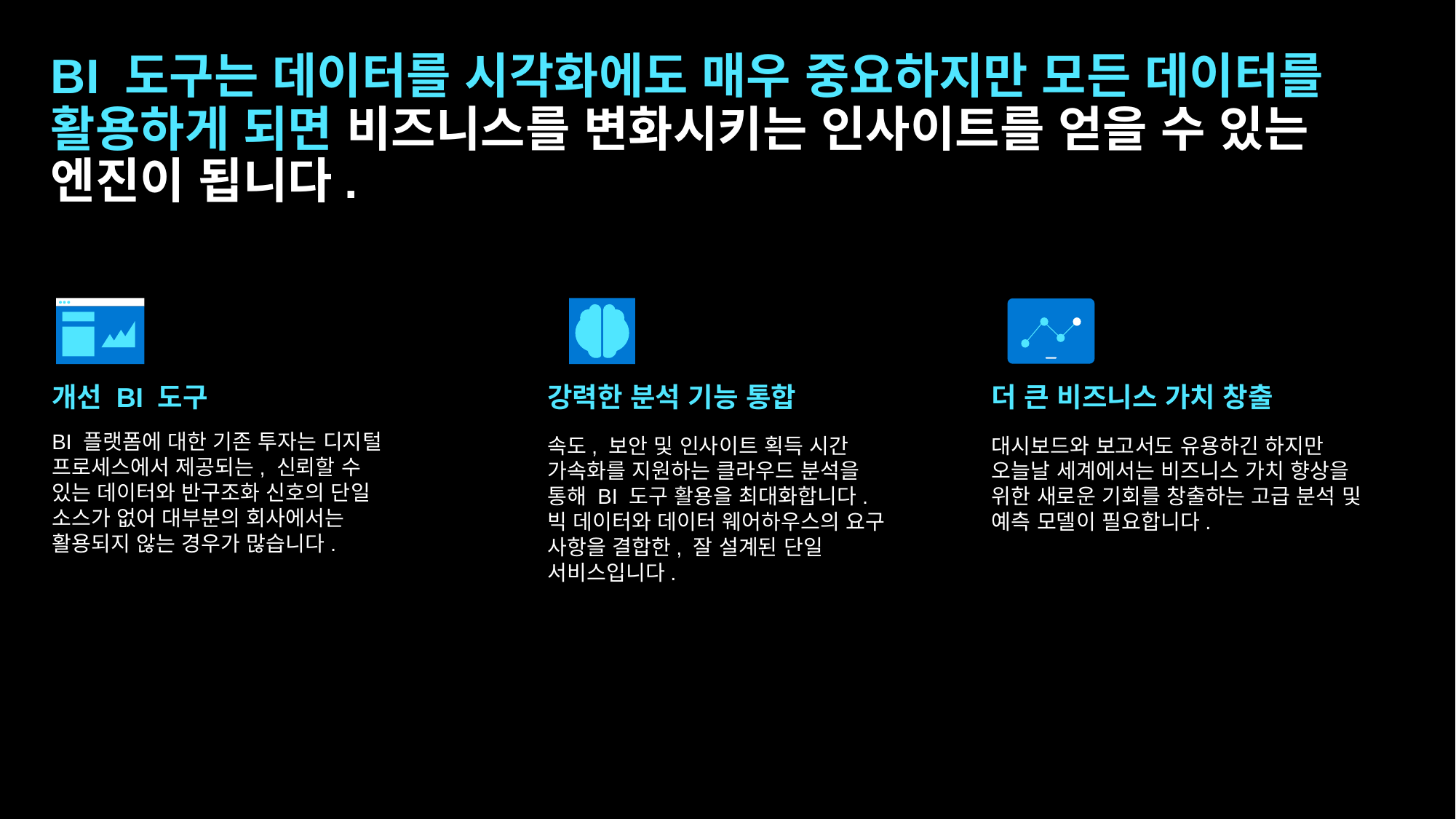

# BI 도구는 데이터를 시각화에도 매우 중요하지만 모든 데이터를 활용하게 되면 비즈니스를 변화시키는 인사이트를 얻을 수 있는 엔진이 됩니다.

개선 BI 도구
BI 플랫폼에 대한 기존 투자는 디지털 프로세스에서 제공되는, 신뢰할 수 있는 데이터와 반구조화 신호의 단일 소스가 없어 대부분의 회사에서는 활용되지 않는 경우가 많습니다.
강력한 분석 기능 통합
속도, 보안 및 인사이트 획득 시간 가속화를 지원하는 클라우드 분석을 통해 BI 도구 활용을 최대화합니다. 빅 데이터와 데이터 웨어하우스의 요구 사항을 결합한, 잘 설계된 단일 서비스입니다.
더 큰 비즈니스 가치 창출
대시보드와 보고서도 유용하긴 하지만 오늘날 세계에서는 비즈니스 가치 향상을 위한 새로운 기회를 창출하는 고급 분석 및 예측 모델이 필요합니다.